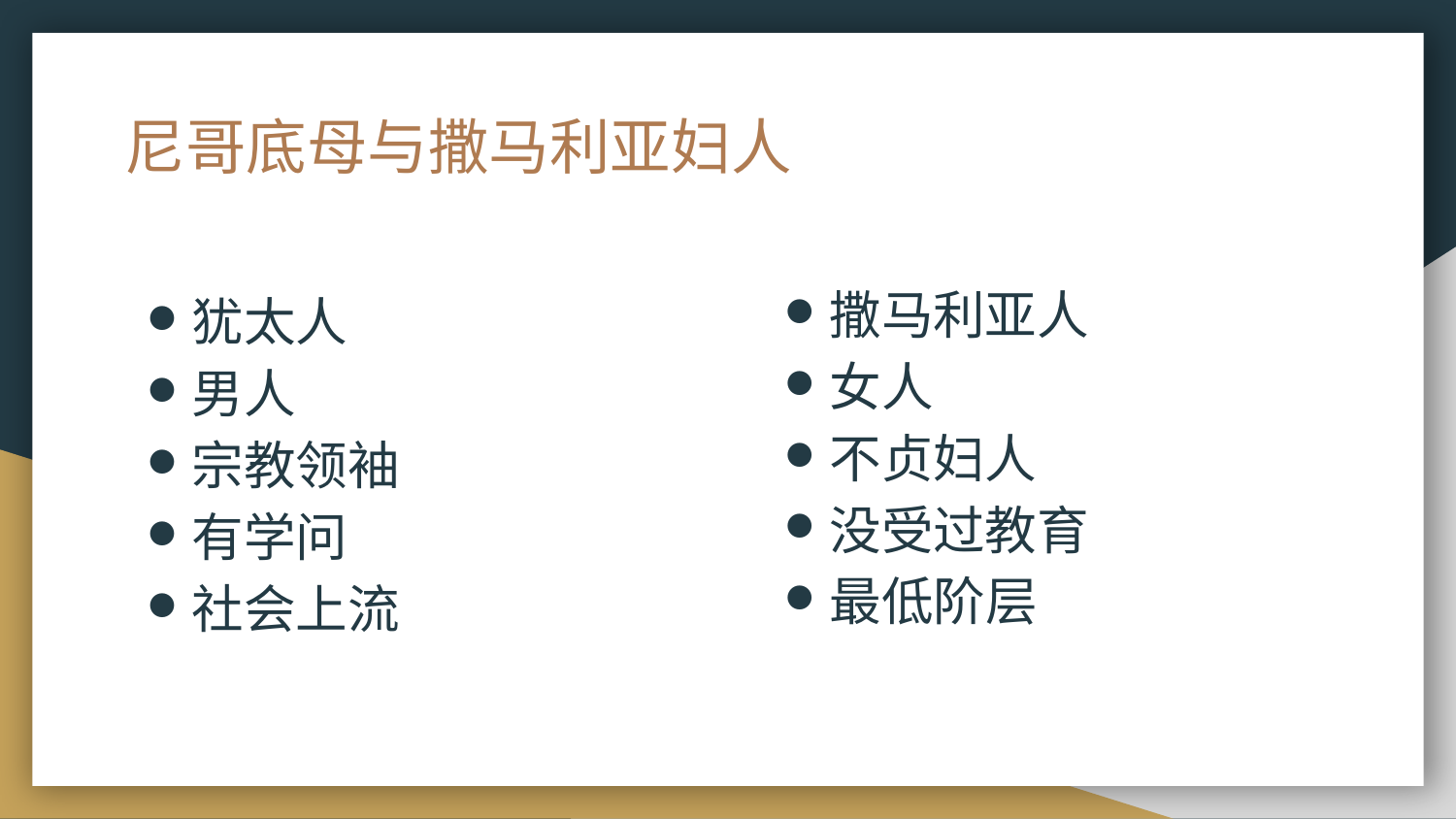

# 尼哥底母与撒马利亚妇人
撒马利亚人
女人
不贞妇人
没受过教育
最低阶层
犹太人
男人
宗教领袖
有学问
社会上流